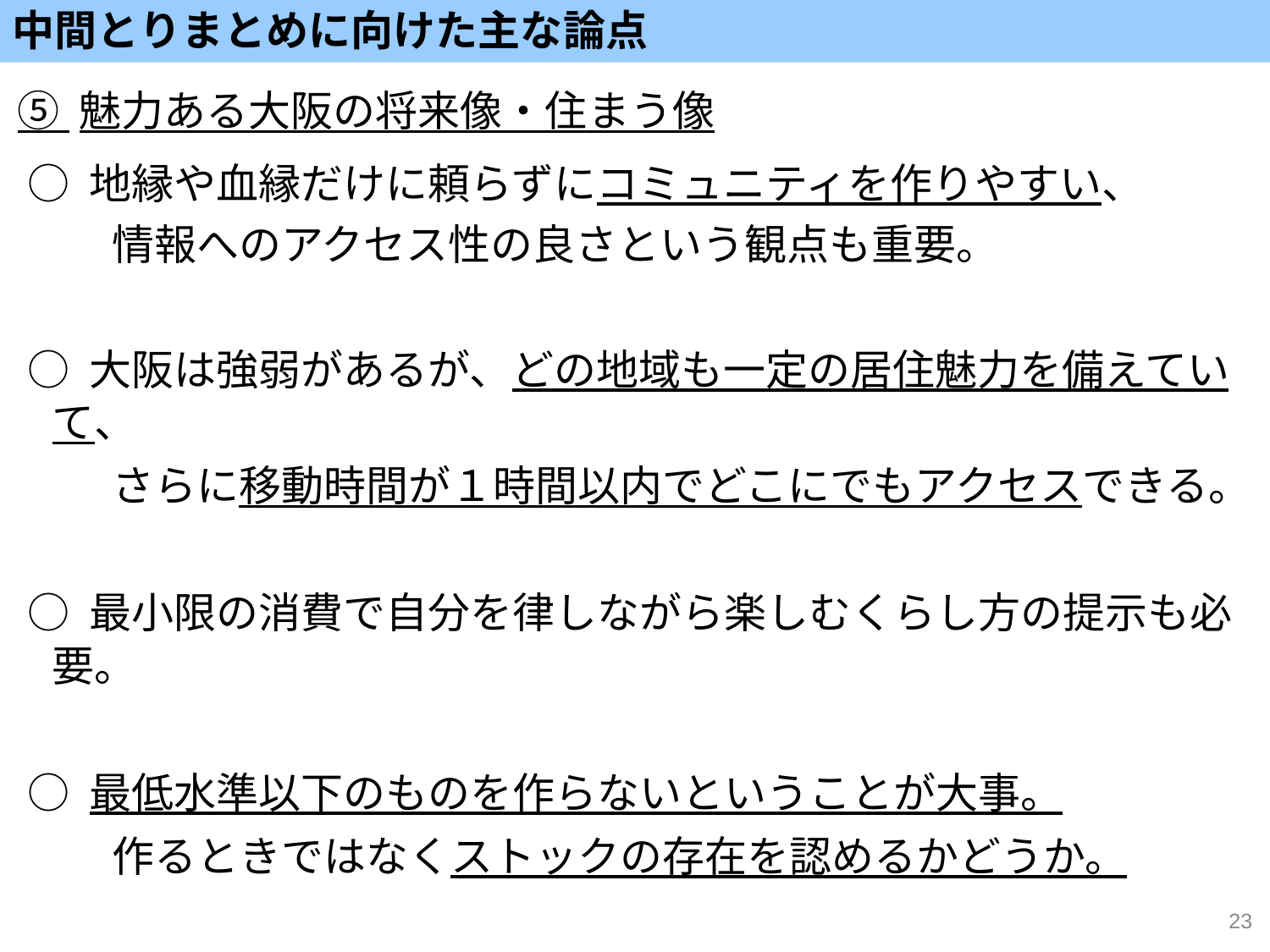

中間とりまとめに向けた主な論点
⑤ 魅力ある大阪の将来像・住まう像
○ 地縁や血縁だけに頼らずにコミュニティを作りやすい、
　　情報へのアクセス性の良さという観点も重要。

○ 大阪は強弱があるが、どの地域も一定の居住魅力を備えていて、
　　さらに移動時間が１時間以内でどこにでもアクセスできる。

○ 最小限の消費で自分を律しながら楽しむくらし方の提示も必要。

○ 最低水準以下のものを作らないということが大事。
　　作るときではなくストックの存在を認めるかどうか。

○ 将来にわたって多様性と選択性が確保されていることが重要。
など
23